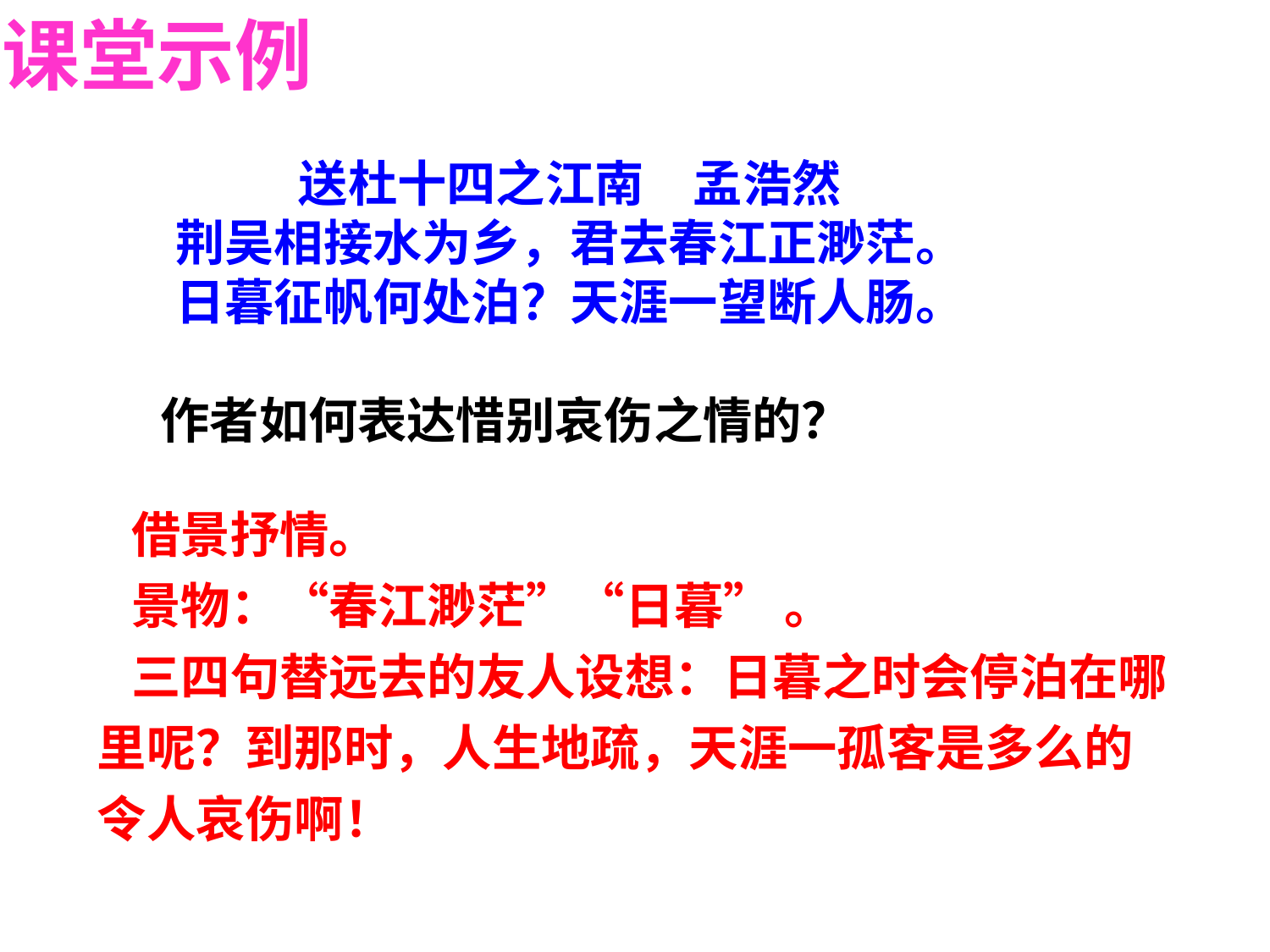

课堂示例
送杜十四之江南　孟浩然
荆吴相接水为乡，君去春江正渺茫。
日暮征帆何处泊？天涯一望断人肠。

　　　作者如何表达惜别哀伤之情的？
  借景抒情。
  景物：“春江渺茫”“日暮” 。
  三四句替远去的友人设想：日暮之时会停泊在哪里呢？到那时，人生地疏，天涯一孤客是多么的令人哀伤啊！